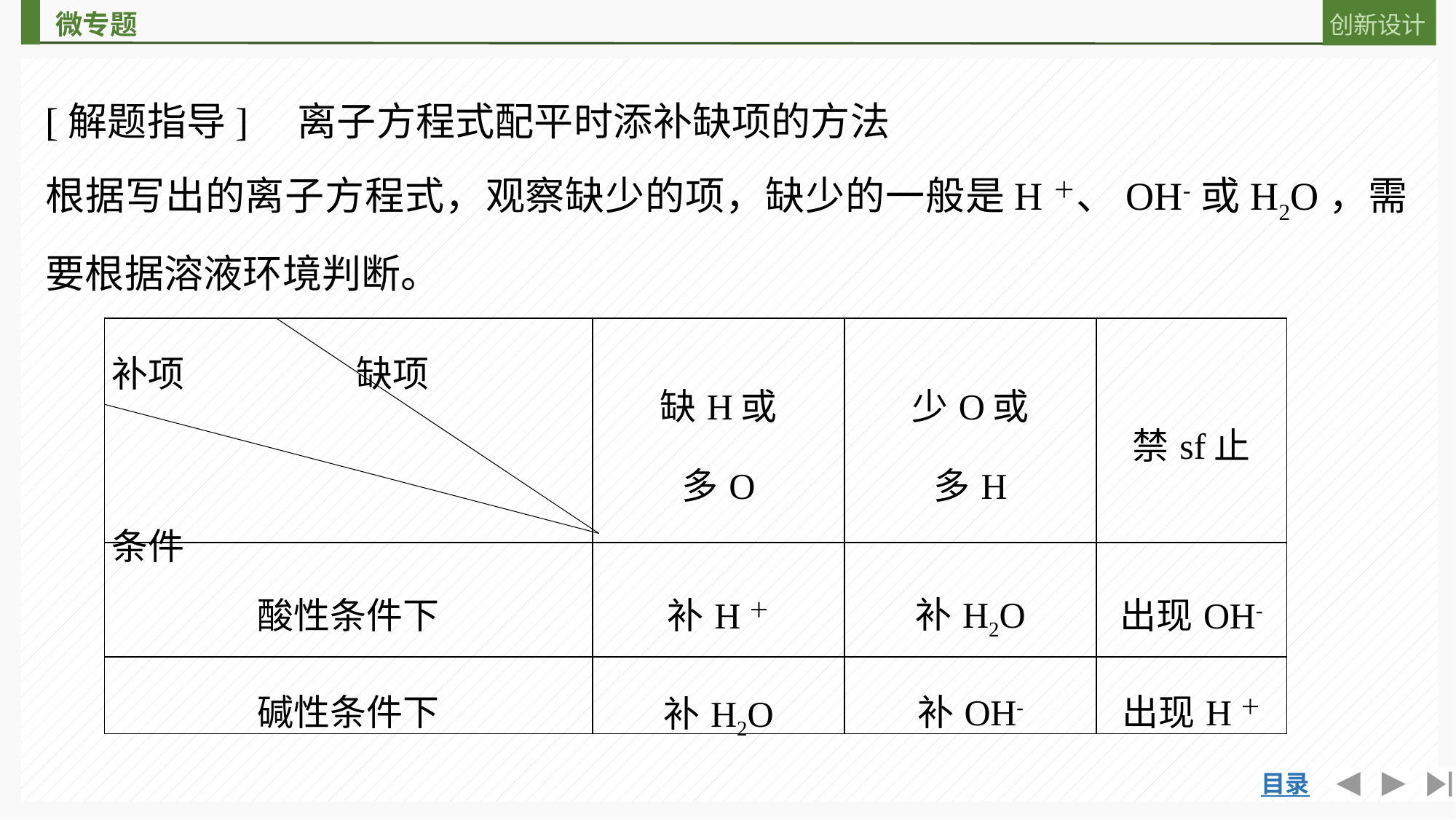

[解题指导]　离子方程式配平时添补缺项的方法
根据写出的离子方程式，观察缺少的项，缺少的一般是H＋、OH-或H2O，需要根据溶液环境判断。
| 补项 缺项   条件 | 缺H或 多O | 少O或 多H | 禁sf止 |
| --- | --- | --- | --- |
| 酸性条件下 | 补H＋ | 补H2O | 出现OH- |
| 碱性条件下 | 补H2O | 补OH- | 出现H＋ |